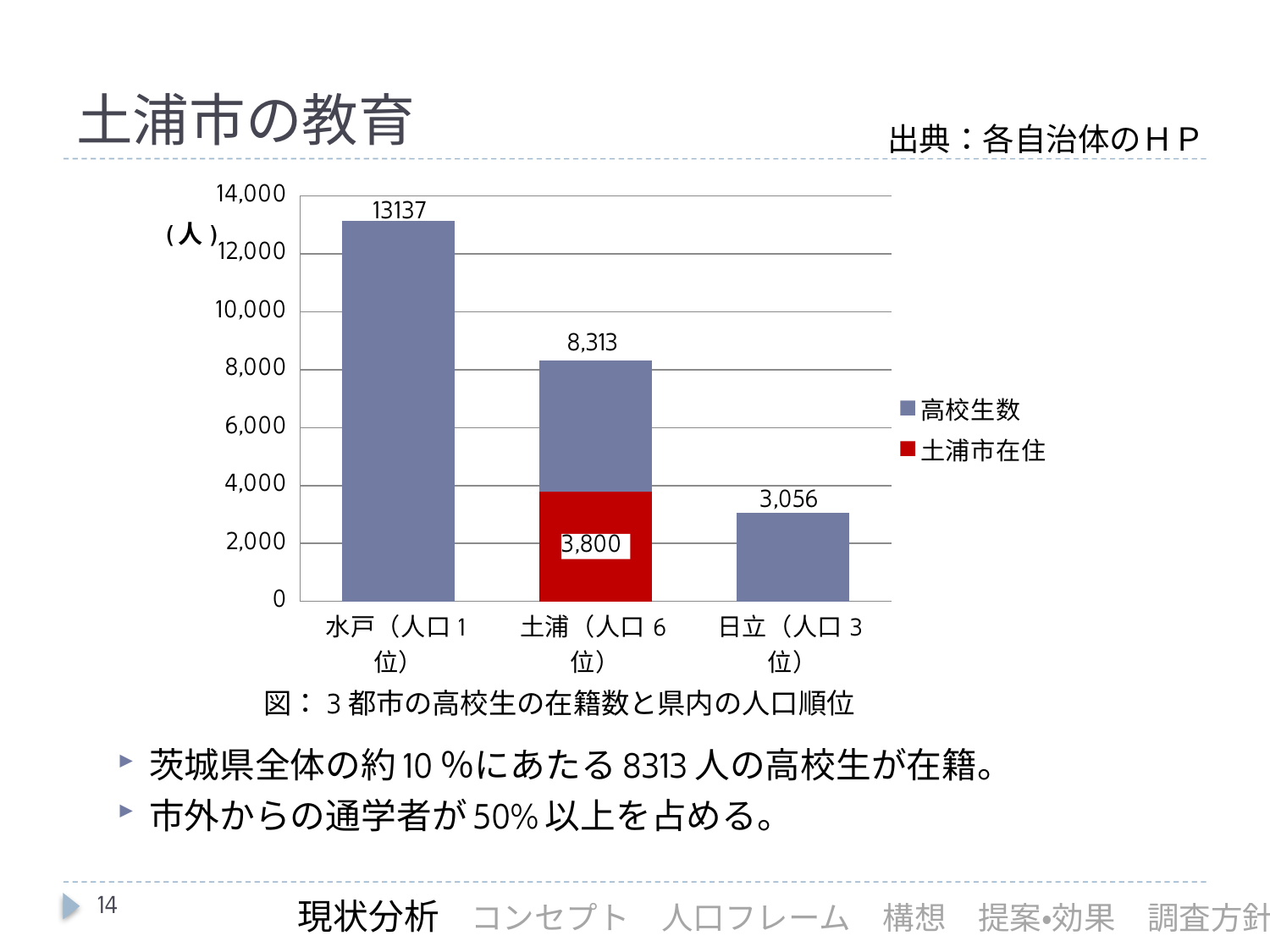

# 土浦市の教育
出典：各自治体のＨＰ

### Chart

| Category | 土浦市在住 |  |
|---|---|---|
|  | None | 13137.0 |
|  | 3800.0 | 4513.0 |
|  | None | 3056.0 |
8,313
図：3都市の高校生の在籍数と県内の人口順位

茨城県全体の約10％にあたる8313人の高校生が在籍。
市外からの通学者が50%以上を占める。
14
現状分析　コンセプト　人口フレーム　構想　提案・効果　調査方針